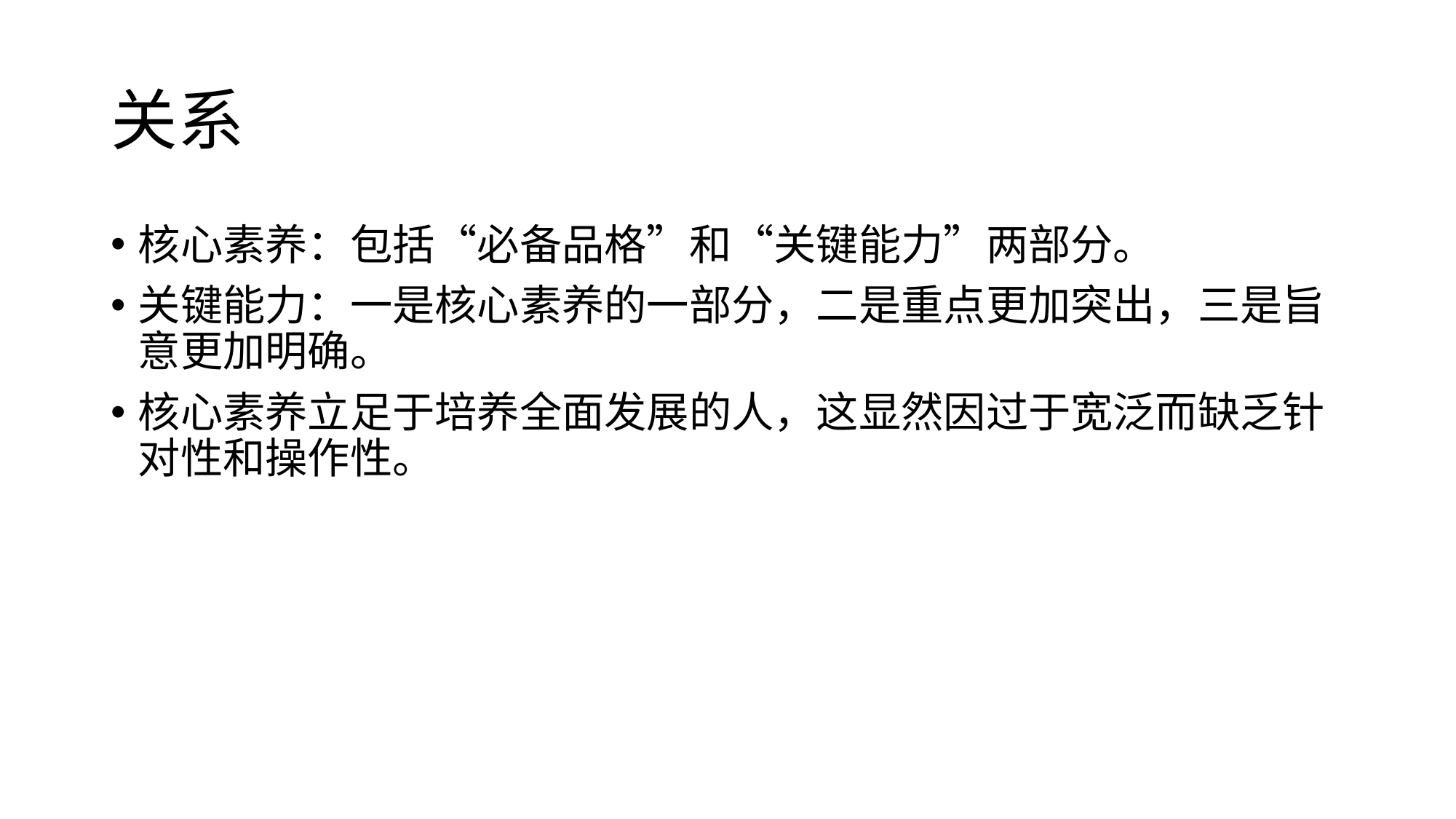

# 关系
核心素养：包括“必备品格”和“关键能力”两部分。
关键能力：一是核心素养的一部分，二是重点更加突出，三是旨意更加明确。
核心素养立足于培养全面发展的人，这显然因过于宽泛而缺乏针对性和操作性。